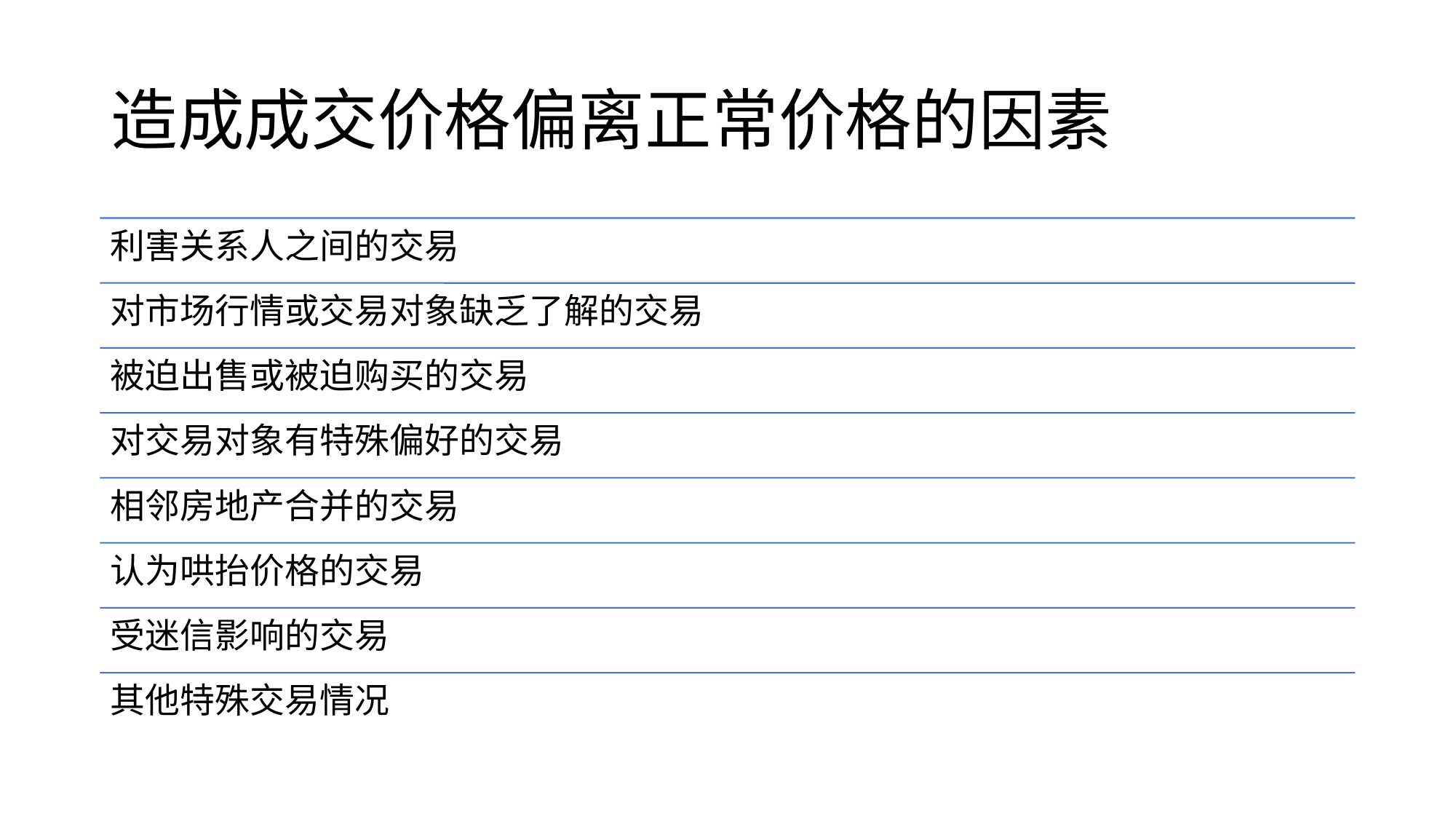

# 造成成交价格偏离正常价格的因素
利害关系人之间的交易
对市场行情或交易对象缺乏了解的交易
被迫出售或被迫购买的交易
对交易对象有特殊偏好的交易
相邻房地产合并的交易
认为哄抬价格的交易
受迷信影响的交易
其他特殊交易情况